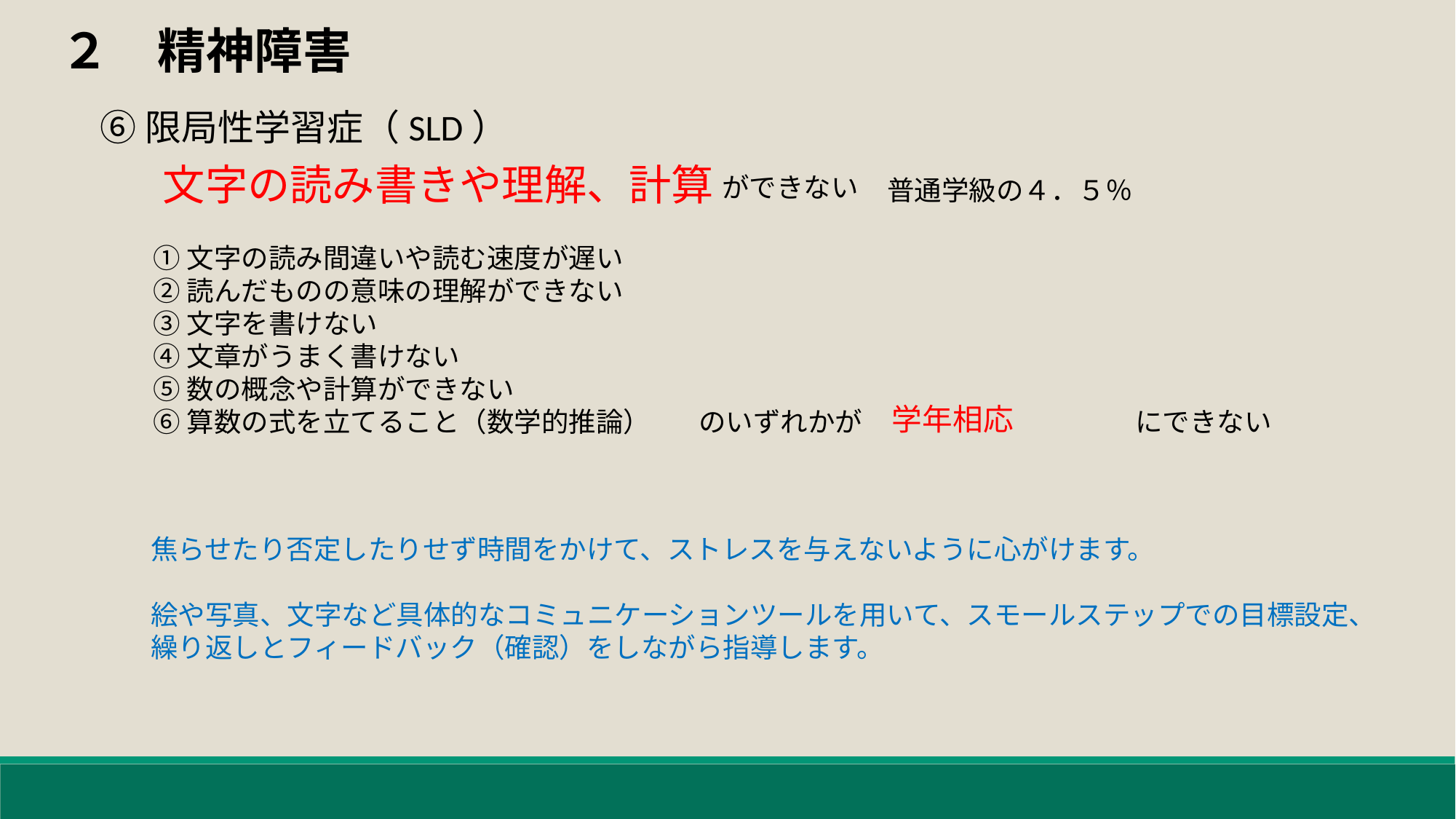

２　精神障害
⑥限局性学習症（SLD）
文字の読み書きや理解、計算
ができない
普通学級の４．５％
①文字の読み間違いや読む速度が遅い
②読んだものの意味の理解ができない
③文字を書けない
④文章がうまく書けない
⑤数の概念や計算ができない
⑥算数の式を立てること（数学的推論）	のいずれかが　　　　　　　　　　にできない
学年相応
焦らせたり否定したりせず時間をかけて、ストレスを与えないように心がけます。

絵や写真、文字など具体的なコミュニケーションツールを用いて、スモールステップでの目標設定、繰り返しとフィードバック（確認）をしながら指導します。